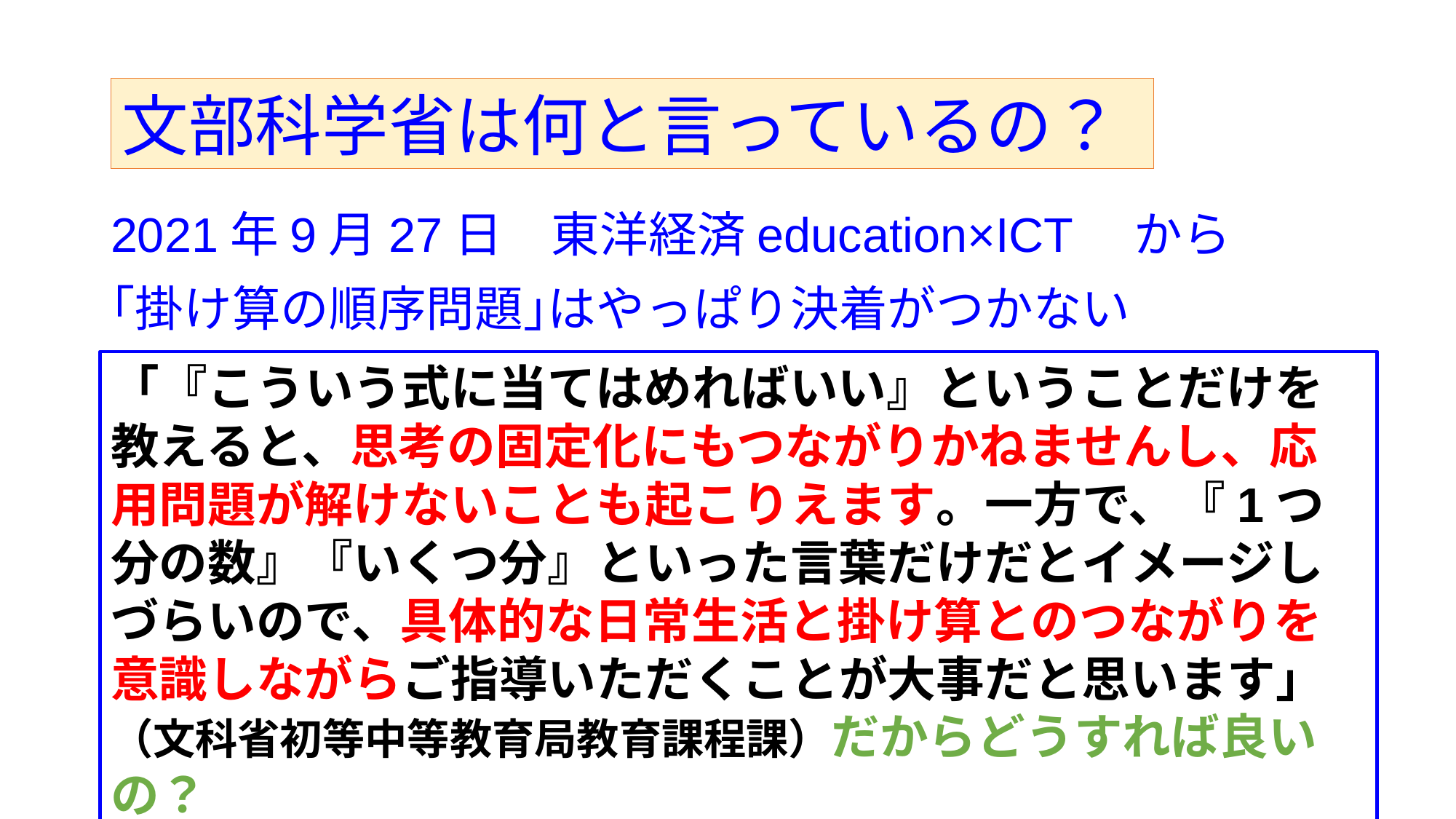

文部科学省は何と言っているの？
2021年9月27日　東洋経済education×ICT　から
｢掛け算の順序問題｣はやっぱり決着がつかない
「『こういう式に当てはめればいい』ということだけを教えると、思考の固定化にもつながりかねませんし、応用問題が解けないことも起こりえます。一方で、『1つ分の数』『いくつ分』といった言葉だけだとイメージしづらいので、具体的な日常生活と掛け算とのつながりを意識しながらご指導いただくことが大事だと思います」（文科省初等中等教育局教育課程課）だからどうすれば良いの？